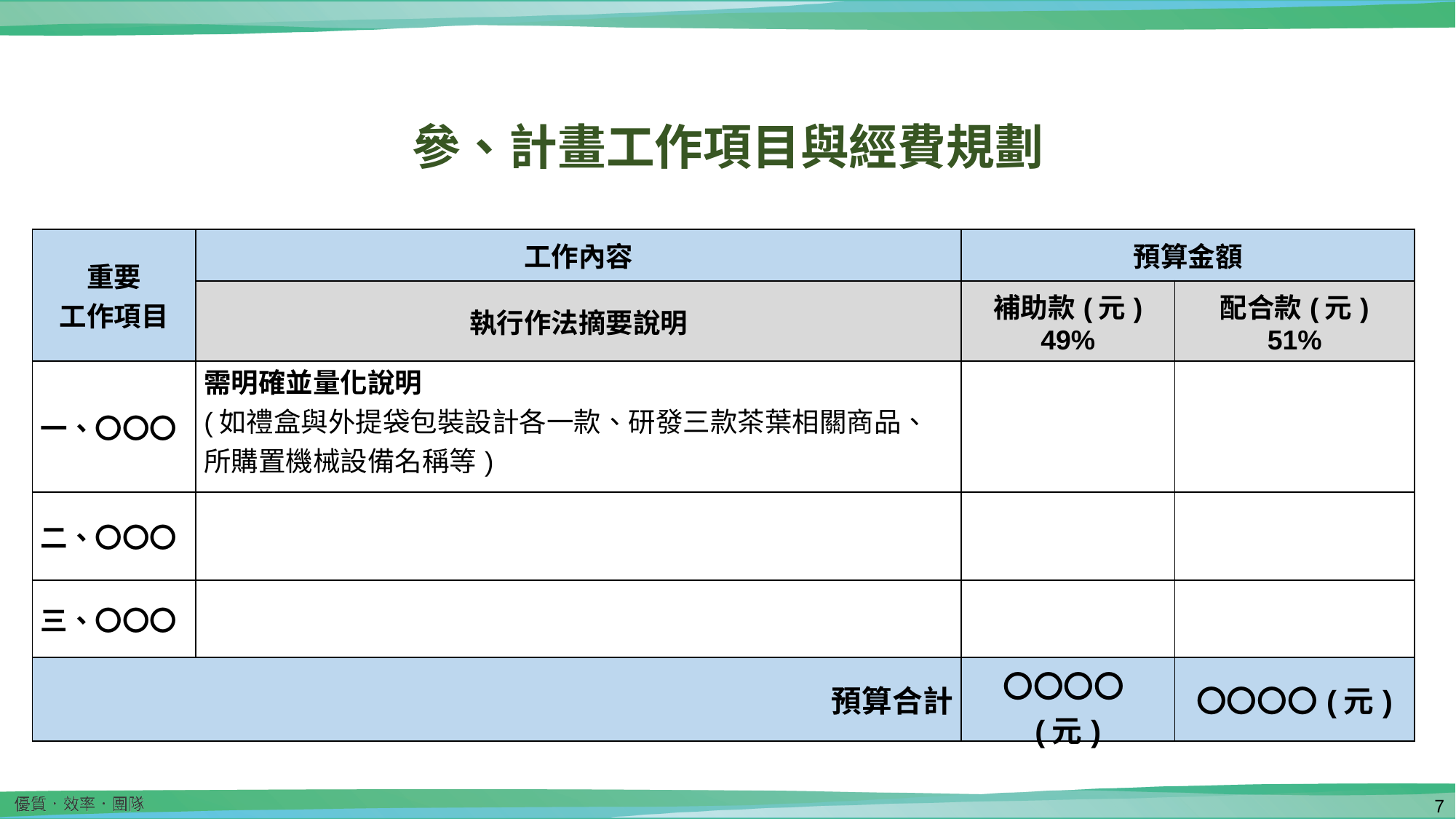

參、計畫工作項目與經費規劃
| 重要 工作項目 | 工作內容 | 預算金額 |  |
| --- | --- | --- | --- |
|  | 執行作法摘要說明 | 補助款(元) 49% | 配合款(元) 51% |
| 一、〇〇〇 | 需明確並量化說明 (如禮盒與外提袋包裝設計各一款、研發三款茶葉相關商品、所購置機械設備名稱等) |  |  |
| 二、〇〇〇 |  |  |  |
| 三、〇〇〇 |  |  |  |
| 預算合計 |  | 〇〇〇〇(元) | 〇〇〇〇(元) |
7